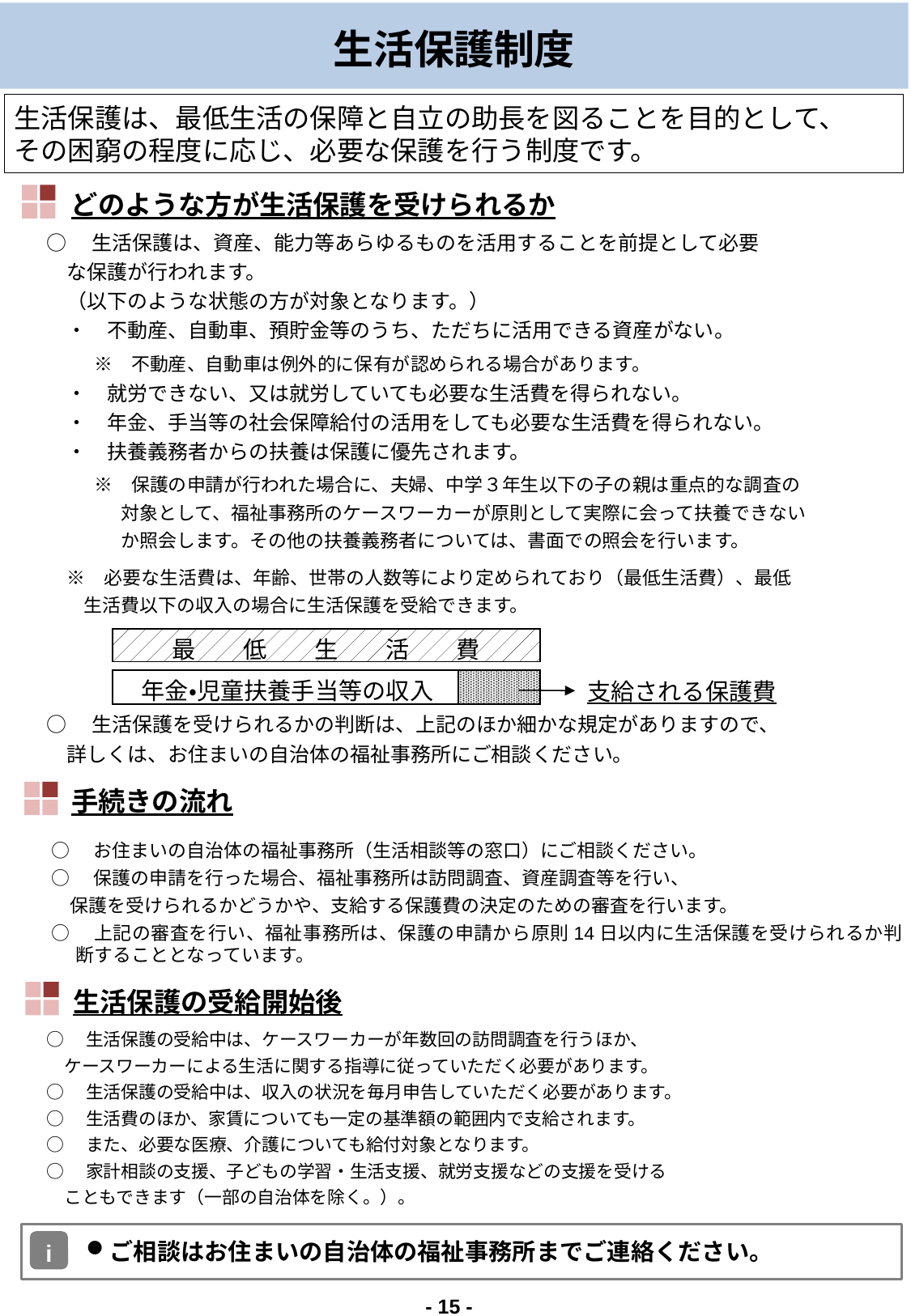

# 生活保護制度
生活保護は、最低生活の保障と自立の助長を図ることを目的として、
その困窮の程度に応じ、必要な保護を行う制度です。
どのような方が生活保護を受けられるか

○　生活保護は、資産、能力等あらゆるものを活用することを前提として必要
　な保護が行われます。
　（以下のような状態の方が対象となります。）
　・　不動産、自動車、預貯金等のうち、ただちに活用できる資産がない。
　　※　不動産、自動車は例外的に保有が認められる場合があります。
　・　就労できない、又は就労していても必要な生活費を得られない。
　・　年金、手当等の社会保障給付の活用をしても必要な生活費を得られない。
　・　扶養義務者からの扶養は保護に優先されます。
　　※　保護の申請が行われた場合に、夫婦、中学３年生以下の子の親は重点的な調査の
　　　　対象として、福祉事務所のケースワーカーが原則として実際に会って扶養できない
　　　　か照会します。その他の扶養義務者については、書面での照会を行います。

　※　必要な生活費は、年齢、世帯の人数等により定められており（最低生活費）、最低
　　生活費以下の収入の場合に生活保護を受給できます。

○　生活保護を受けられるかの判断は、上記のほか細かな規定がありますので、
　詳しくは、お住まいの自治体の福祉事務所にご相談ください。
最　　低　　生　　活　　費
年金・児童扶養手当等の収入

支給される保護費

手続きの流れ

○　お住まいの自治体の福祉事務所（生活相談等の窓口）にご相談ください。
○　保護の申請を行った場合、福祉事務所は訪問調査、資産調査等を行い、
　保護を受けられるかどうかや、支給する保護費の決定のための審査を行います。
○　上記の審査を行い、福祉事務所は、保護の申請から原則14日以内に生活保護を受けられるか判断することとなっています。
生活保護の受給開始後

○　生活保護の受給中は、ケースワーカーが年数回の訪問調査を行うほか、
　ケースワーカーによる生活に関する指導に従っていただく必要があります。
○　生活保護の受給中は、収入の状況を毎月申告していただく必要があります。
○　生活費のほか、家賃についても一定の基準額の範囲内で支給されます。
○　また、必要な医療、介護についても給付対象となります。
○　家計相談の支援、子どもの学習・生活支援、就労支援などの支援を受ける
　こともできます（一部の自治体を除く。）。

ご相談はお住まいの自治体の福祉事務所までご連絡ください。
i
- 15 -